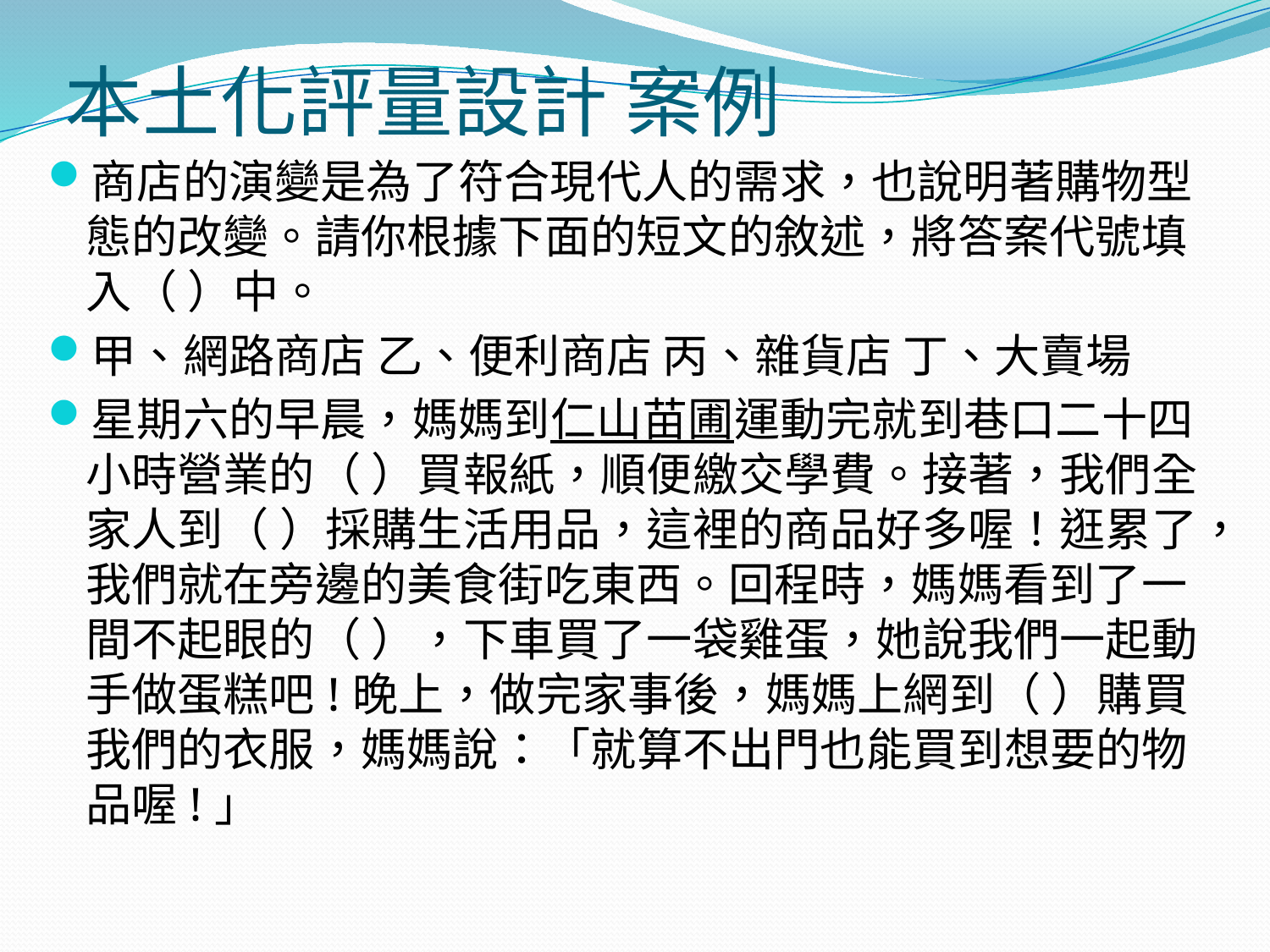

# 本土化評量設計 案例
商店的演變是為了符合現代人的需求，也說明著購物型態的改變。請你根據下面的短文的敘述，將答案代號填入（ ）中。
甲、網路商店 乙、便利商店 丙、雜貨店 丁、大賣場
星期六的早晨，媽媽到仁山苗圃運動完就到巷口二十四小時營業的（ ）買報紙，順便繳交學費。接著，我們全家人到（ ）採購生活用品，這裡的商品好多喔！逛累了，我們就在旁邊的美食街吃東西。回程時，媽媽看到了一間不起眼的（ ），下車買了一袋雞蛋，她說我們一起動手做蛋糕吧!晚上，做完家事後，媽媽上網到（ ）購買我們的衣服，媽媽說：「就算不出門也能買到想要的物品喔!」